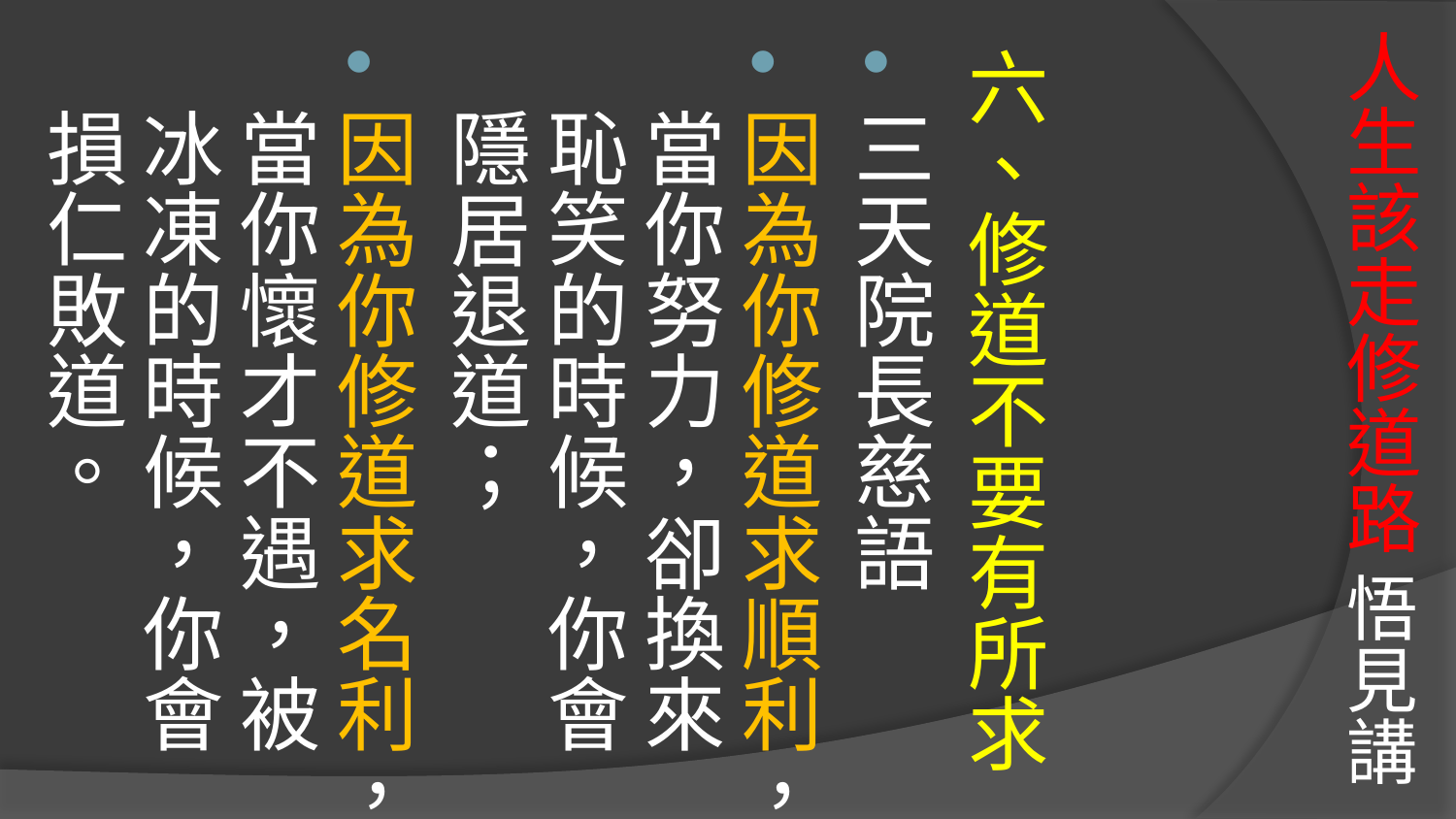

# 人生該走修道路 悟見講
六、修道不要有所求
三天院長慈語
因為你修道求順利，當你努力，卻換來恥笑的時候，你會隱居退道；
因為你修道求名利，當你懷才不遇，被冰凍的時候，你會損仁敗道。